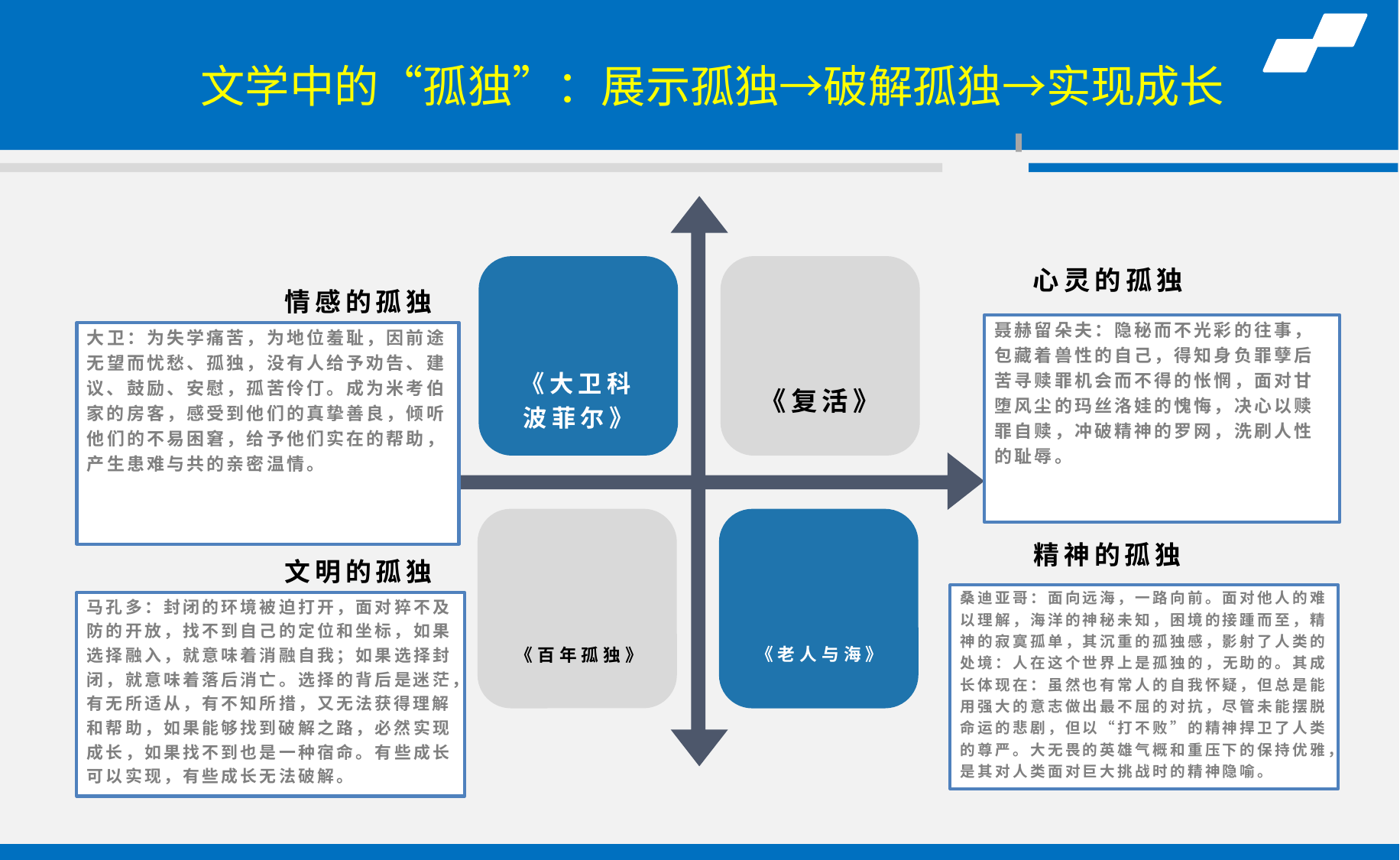

# 文学中的“孤独”：展示孤独→破解孤独→实现成长

心灵的孤独

情感的孤独
聂赫留朵夫：隐秘而不光彩的往事，包藏着兽性的自己，得知身负罪孽后苦寻赎罪机会而不得的怅惘，面对甘堕风尘的玛丝洛娃的愧悔，决心以赎罪自赎，冲破精神的罗网，洗刷人性的耻辱。

大卫：为失学痛苦，为地位羞耻，因前途无望而忧愁、孤独，没有人给予劝告、建议、鼓励、安慰，孤苦伶仃。成为米考伯家的房客，感受到他们的真挚善良，倾听他们的不易困窘，给予他们实在的帮助，产生患难与共的亲密温情。

《大卫科波菲尔》
《复活》

精神的孤独
文明的孤独
桑迪亚哥：面向远海，一路向前。面对他人的难以理解，海洋的神秘未知，困境的接踵而至，精神的寂寞孤单，其沉重的孤独感，影射了人类的处境：人在这个世界上是孤独的，无助的。其成长体现在：虽然也有常人的自我怀疑，但总是能用强大的意志做出最不屈的对抗，尽管未能摆脱命运的悲剧，但以“打不败”的精神捍卫了人类的尊严。大无畏的英雄气概和重压下的保持优雅，是其对人类面对巨大挑战时的精神隐喻。
马孔多：封闭的环境被迫打开，面对猝不及防的开放，找不到自己的定位和坐标，如果选择融入，就意味着消融自我；如果选择封闭，就意味着落后消亡。选择的背后是迷茫，有无所适从，有不知所措，又无法获得理解和帮助，如果能够找到破解之路，必然实现成长，如果找不到也是一种宿命。有些成长可以实现，有些成长无法破解。
《老人与海》
《百年孤独》